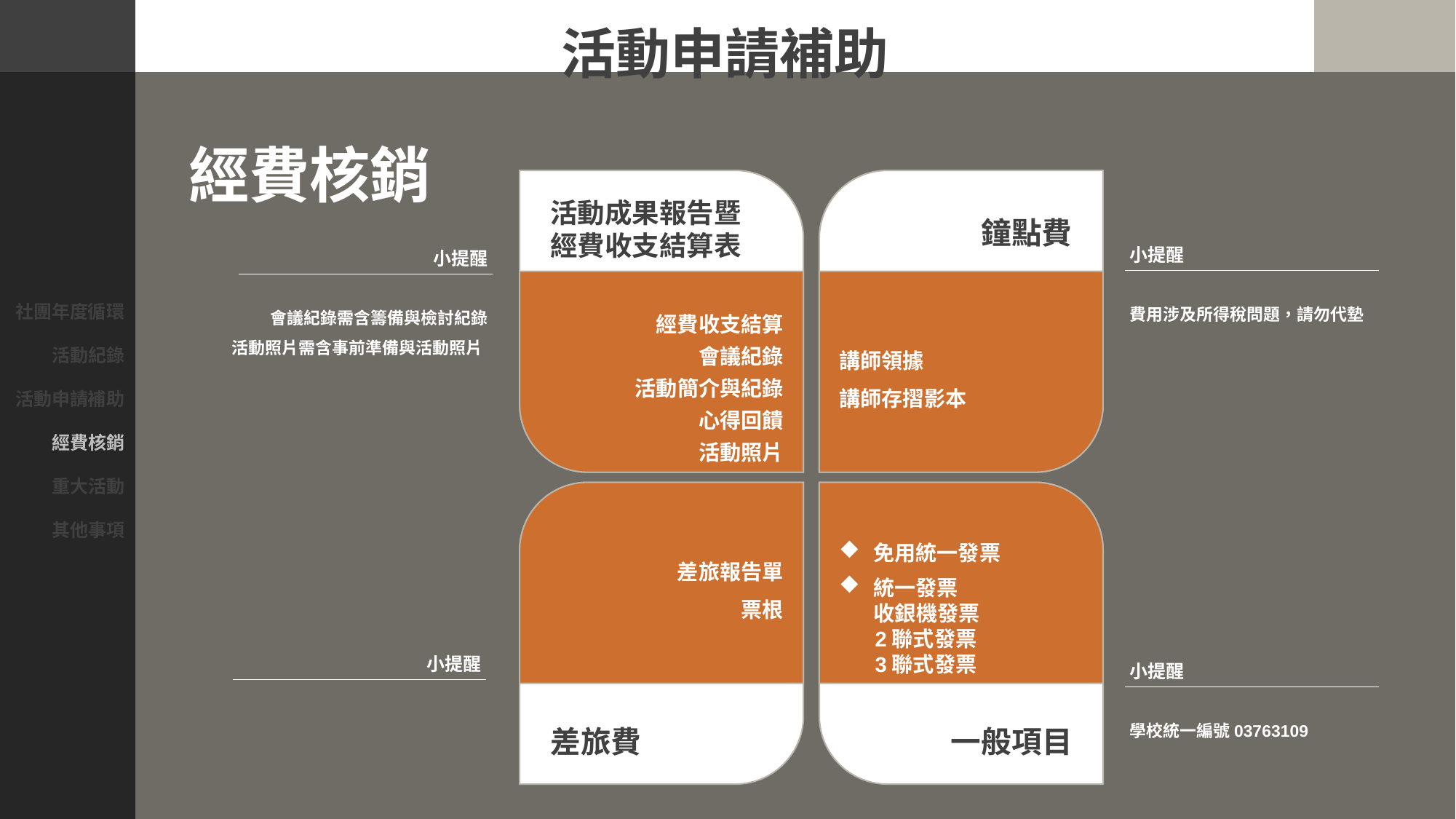

社團年度循環
活動紀錄
活動申請補助
經費核銷
重大活動
其他事項

活動申請補助

經費核銷
活動成果報告暨
經費收支結算表
鐘點費
小提醒

費用涉及所得稅問題，請勿代墊
小提醒

會議紀錄需含籌備與檢討紀錄
活動照片需含事前準備與活動照片

經費收支結算
會議紀錄
活動簡介與紀錄
心得回饋
活動照片
講師領據
講師存摺影本
差旅費

一般項目

免用統一發票
統一發票
      收銀機發票
      2聯式發票
      3聯式發票
差旅報告單
票根
小提醒

小提醒

學校統一編號03763109